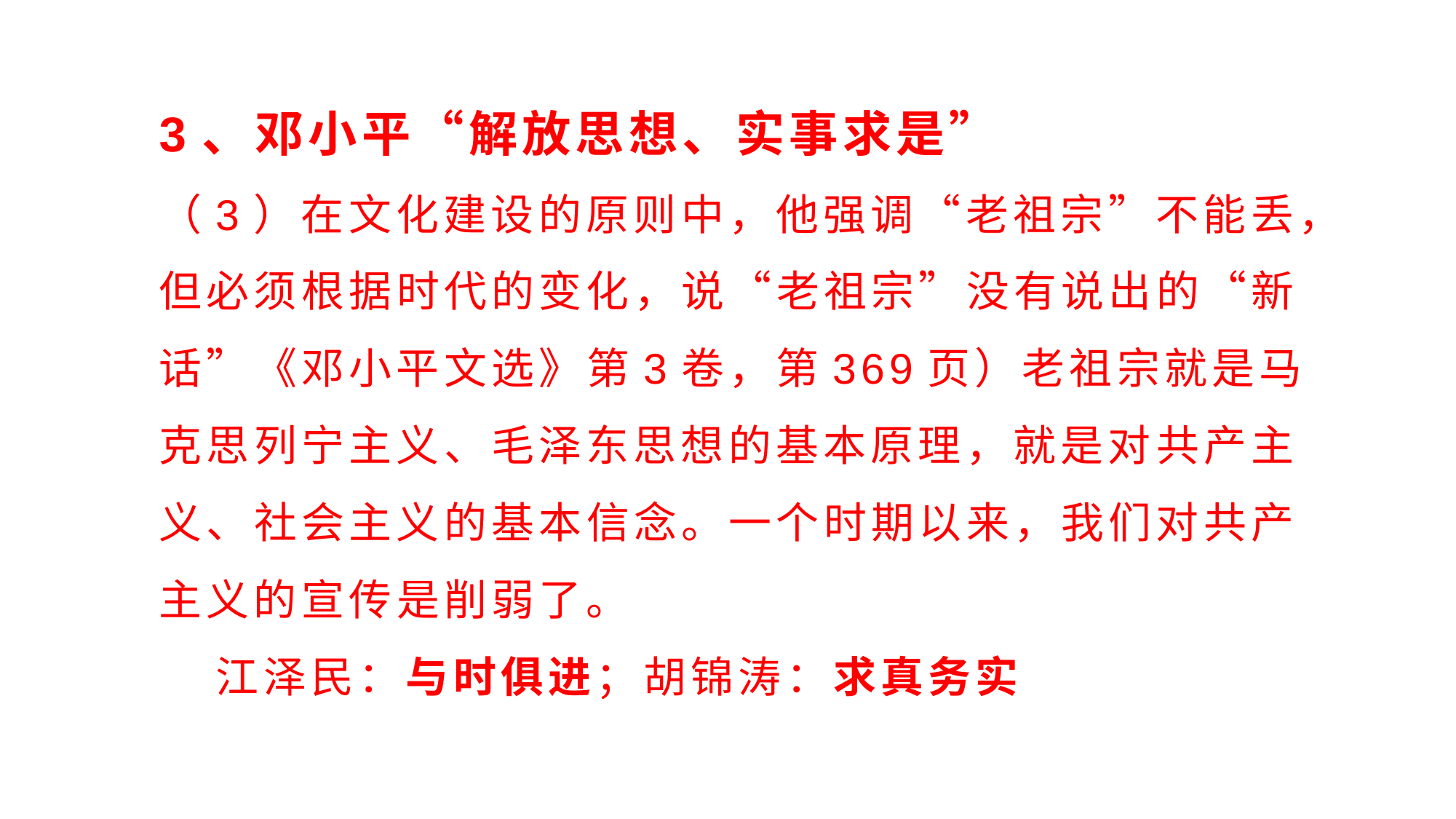

# 3、邓小平“解放思想、实事求是” （3）在文化建设的原则中，他强调“老祖宗”不能丢，但必须根据时代的变化，说“老祖宗”没有说出的“新话”《邓小平文选》第3卷，第369页）老祖宗就是马克思列宁主义、毛泽东思想的基本原理，就是对共产主义、社会主义的基本信念。一个时期以来，我们对共产主义的宣传是削弱了。 江泽民：与时俱进；胡锦涛：求真务实